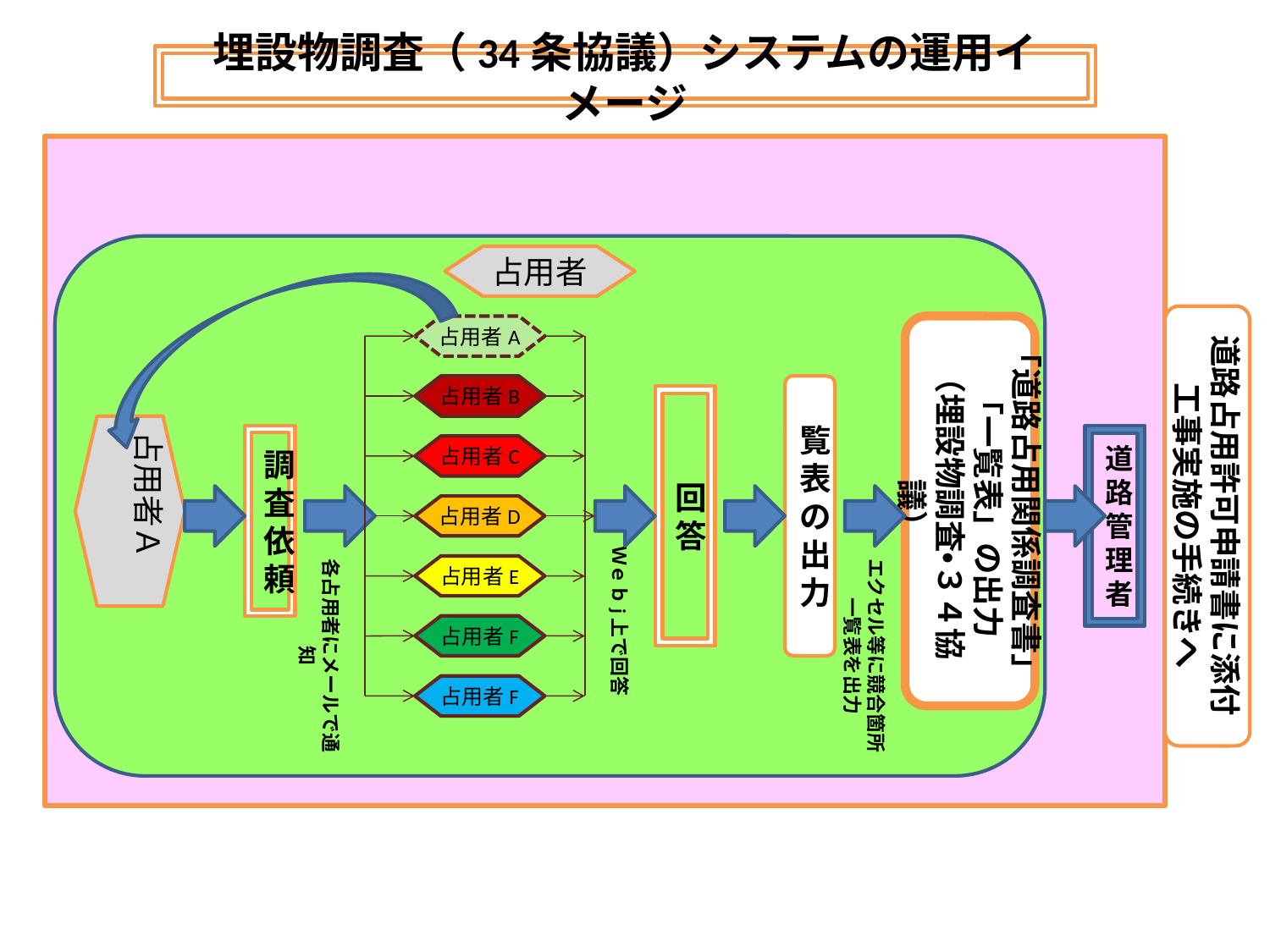

埋設物調査（34条協議）システムの運用イメージ

占用者
道路占用許可申請書に添付
工事実施の手続きへ
「道路占用関係調査書」
「一覧表」の出力
（埋設物調査・３４協議）
占用者A
占用者B
覧表の出力
回答
占用者Ａ
道路管理者
調査依頼
占用者C

占用者D
Ｗｅｂj上で回答
各占用者にメールで通知
エクセル等に競合箇所一覧表を出力
占用者E
占用者F
占用者F